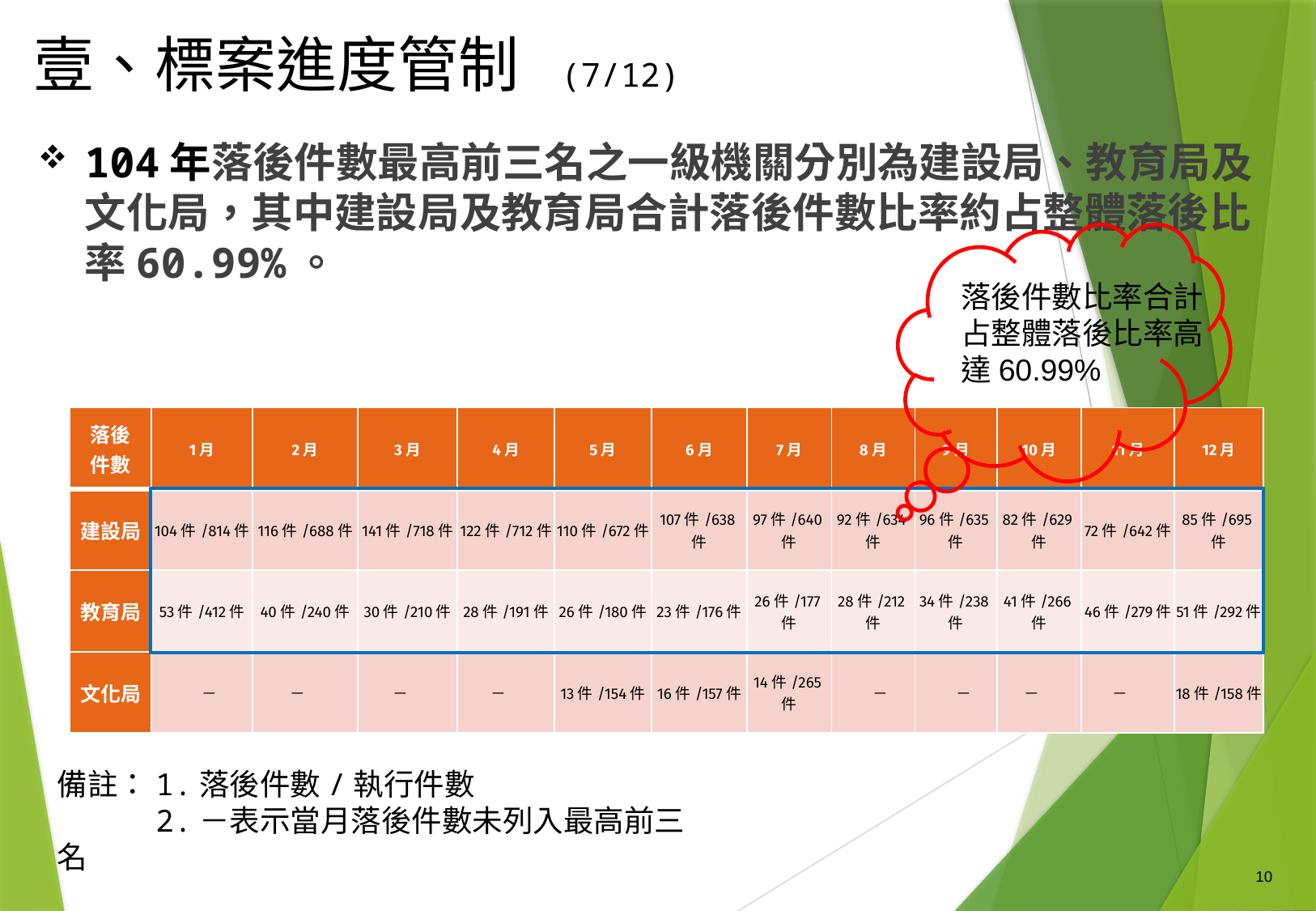

# 壹、標案進度管制  (7/12)
104年落後件數最高前三名之一級機關分別為建設局、教育局及文化局，其中建設局及教育局合計落後件數比率約占整體落後比率60.99%。

落後件數比率合計占整體落後比率高達60.99%
| 落後 件數 | 1月 | 2月 | 3月 | 4月 | 5月 | 6月 | 7月 | 8月 | 9月 | 10月 | 11月 | 12月 |
| --- | --- | --- | --- | --- | --- | --- | --- | --- | --- | --- | --- | --- |
| 建設局 | 104件/814件 | 116件/688件 | 141件/718件 | 122件/712件 | 110件/672件 | 107件/638件 | 97件/640件 | 92件/634件 | 96件/635件 | 82件/629件 | 72件/642件 | 85件/695件 |
| 教育局 | 53件/412件 | 40件/240件 | 30件/210件 | 28件/191件 | 26件/180件 | 23件/176件 | 26件/177件 | 28件/212件 | 34件/238件 | 41件/266件 | 46件/279件 | 51件/292件 |
| 文化局 | － | － | － | － | 13件/154件 | 16件/157件 | 14件/265件 | － | － | － | － | 18件/158件 |

備註：1.落後件數/執行件數
　　　2.－表示當月落後件數未列入最高前三名
10